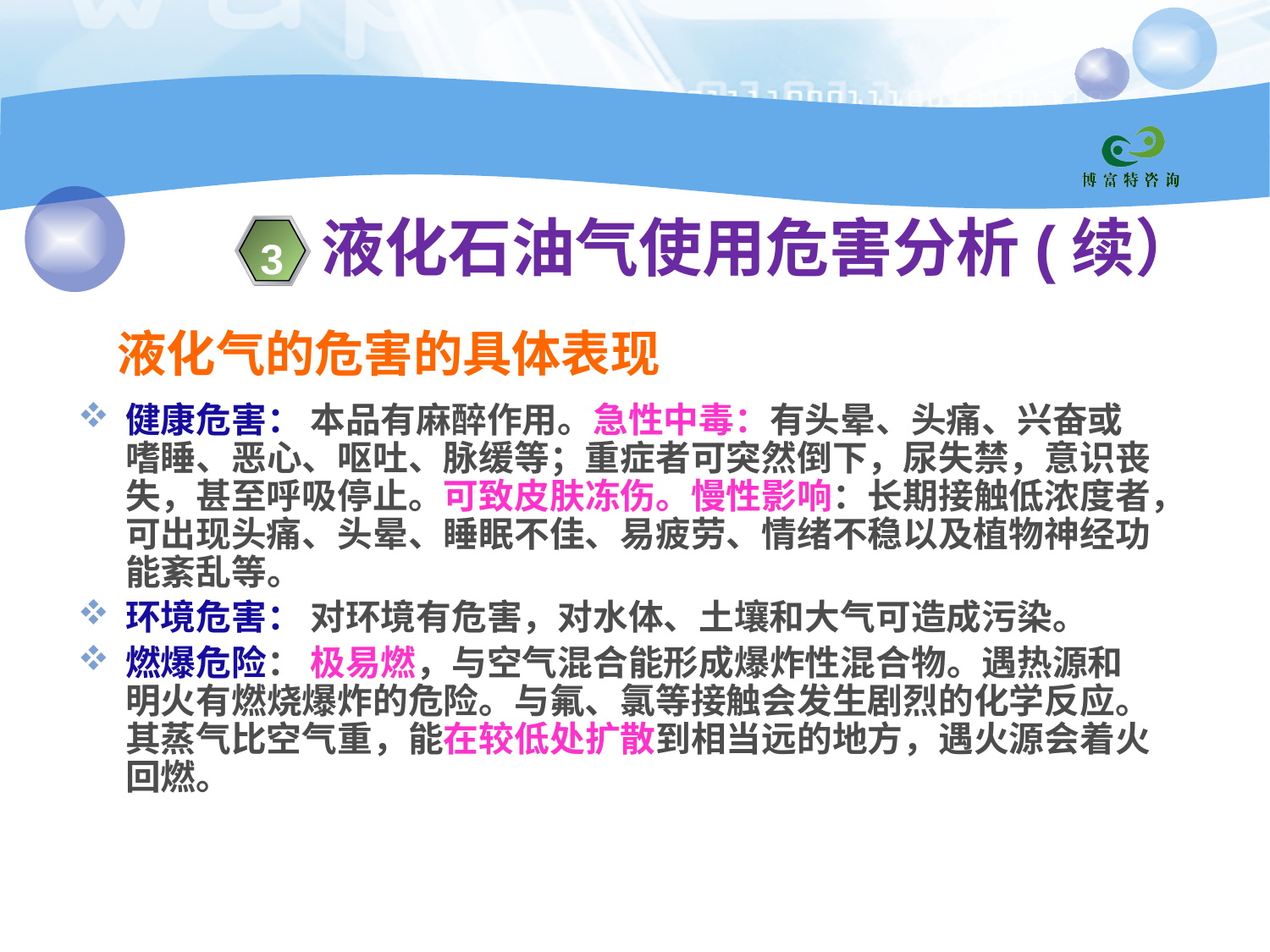

液化石油气使用危害分析(续）

3
液化气的危害的具体表现
健康危害： 本品有麻醉作用。急性中毒：有头晕、头痛、兴奋或嗜睡、恶心、呕吐、脉缓等；重症者可突然倒下，尿失禁，意识丧失，甚至呼吸停止。可致皮肤冻伤。慢性影响：长期接触低浓度者，可出现头痛、头晕、睡眠不佳、易疲劳、情绪不稳以及植物神经功能紊乱等。
环境危害： 对环境有危害，对水体、土壤和大气可造成污染。
燃爆危险： 极易燃，与空气混合能形成爆炸性混合物。遇热源和明火有燃烧爆炸的危险。与氟、氯等接触会发生剧烈的化学反应。其蒸气比空气重，能在较低处扩散到相当远的地方，遇火源会着火回燃。